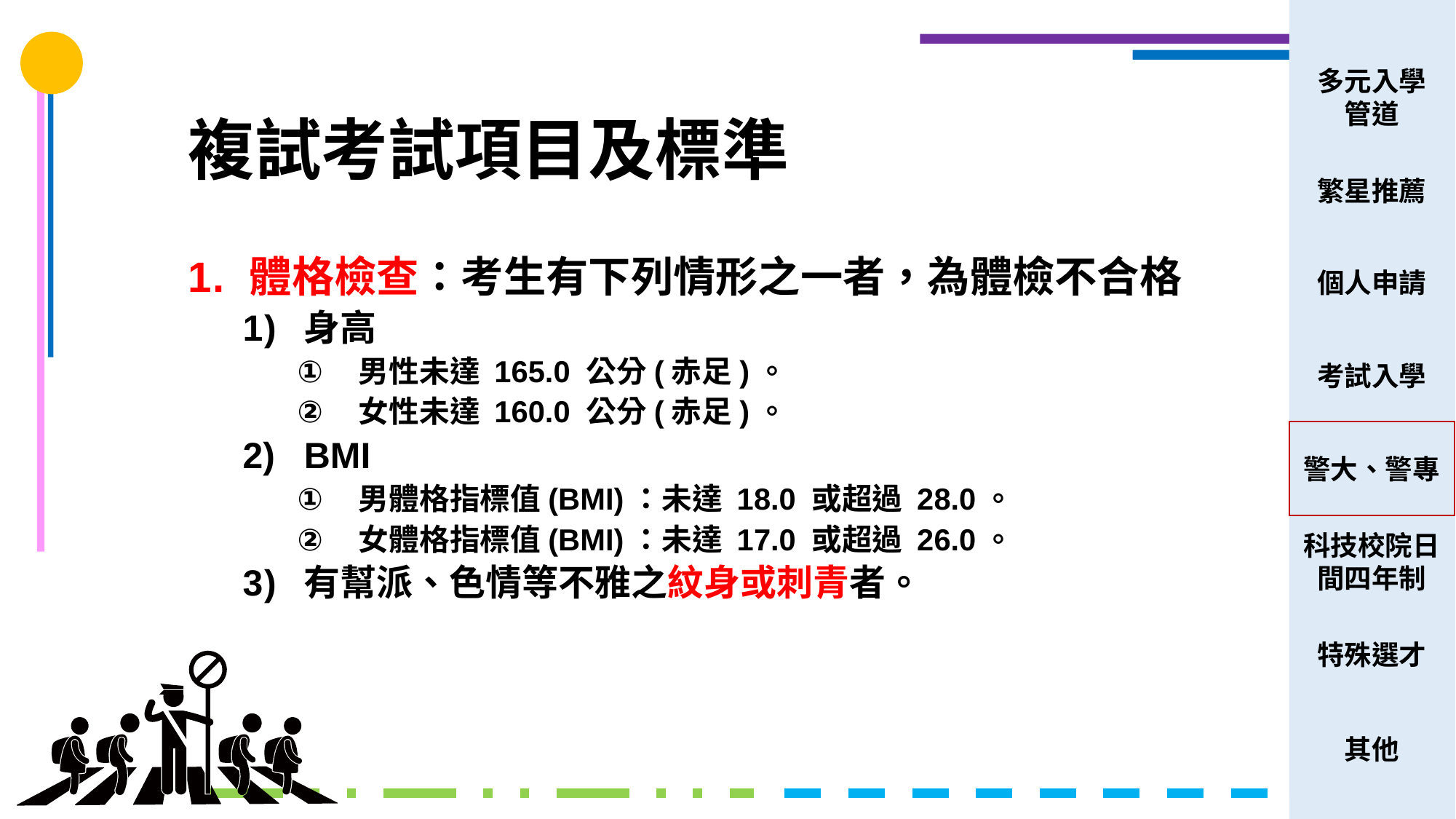

# 複試考試項目及標準
體格檢查：考生有下列情形之一者，為體檢不合格
身高
男性未達 165.0 公分(赤足)。
女性未達 160.0 公分(赤足)。
BMI
男體格指標值(BMI)：未達 18.0 或超過 28.0。
女體格指標值(BMI)：未達 17.0 或超過 26.0。
有幫派、色情等不雅之紋身或刺青者。